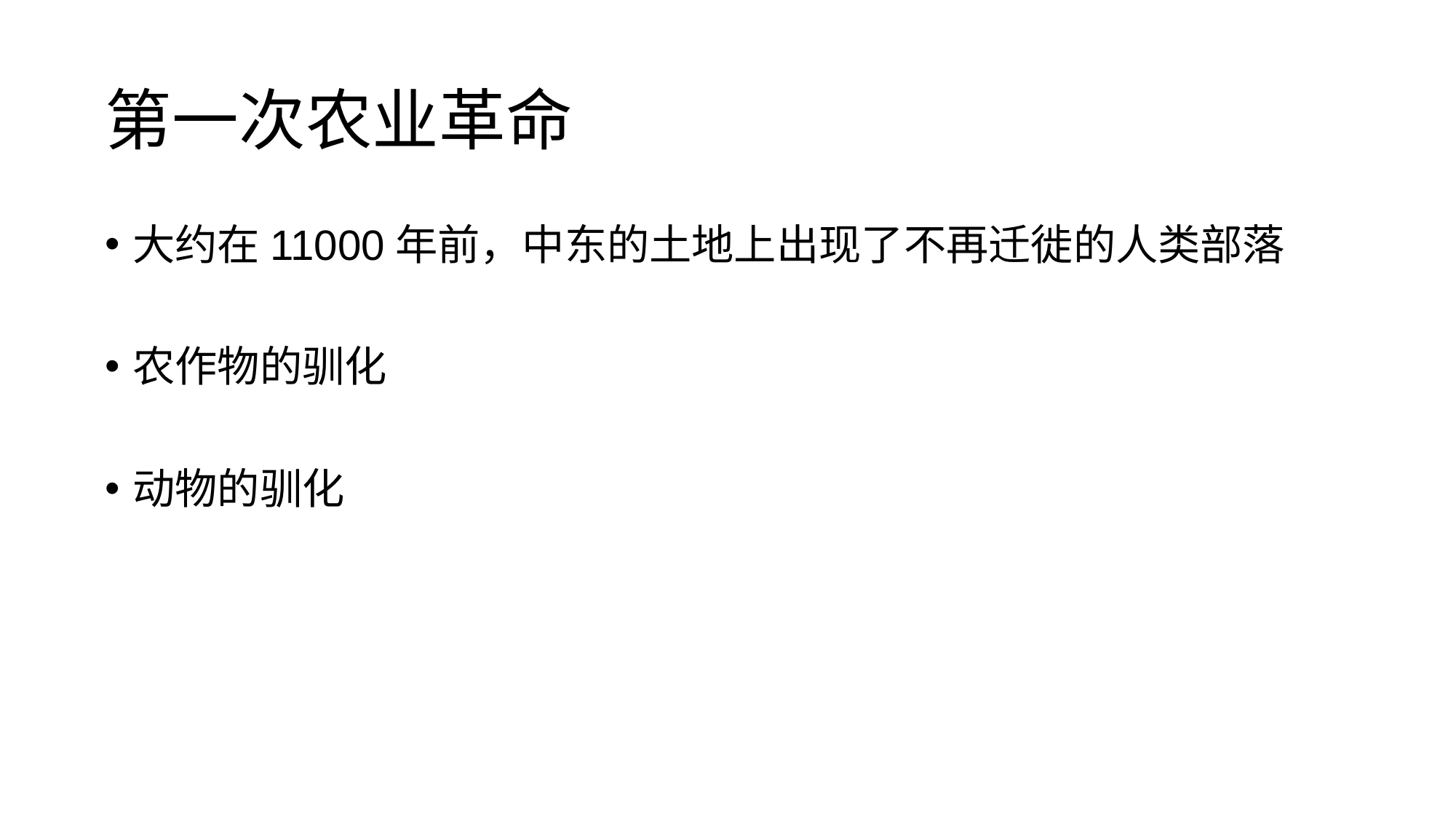

# 第一次农业革命
大约在11000年前，中东的土地上出现了不再迁徙的人类部落

农作物的驯化

动物的驯化